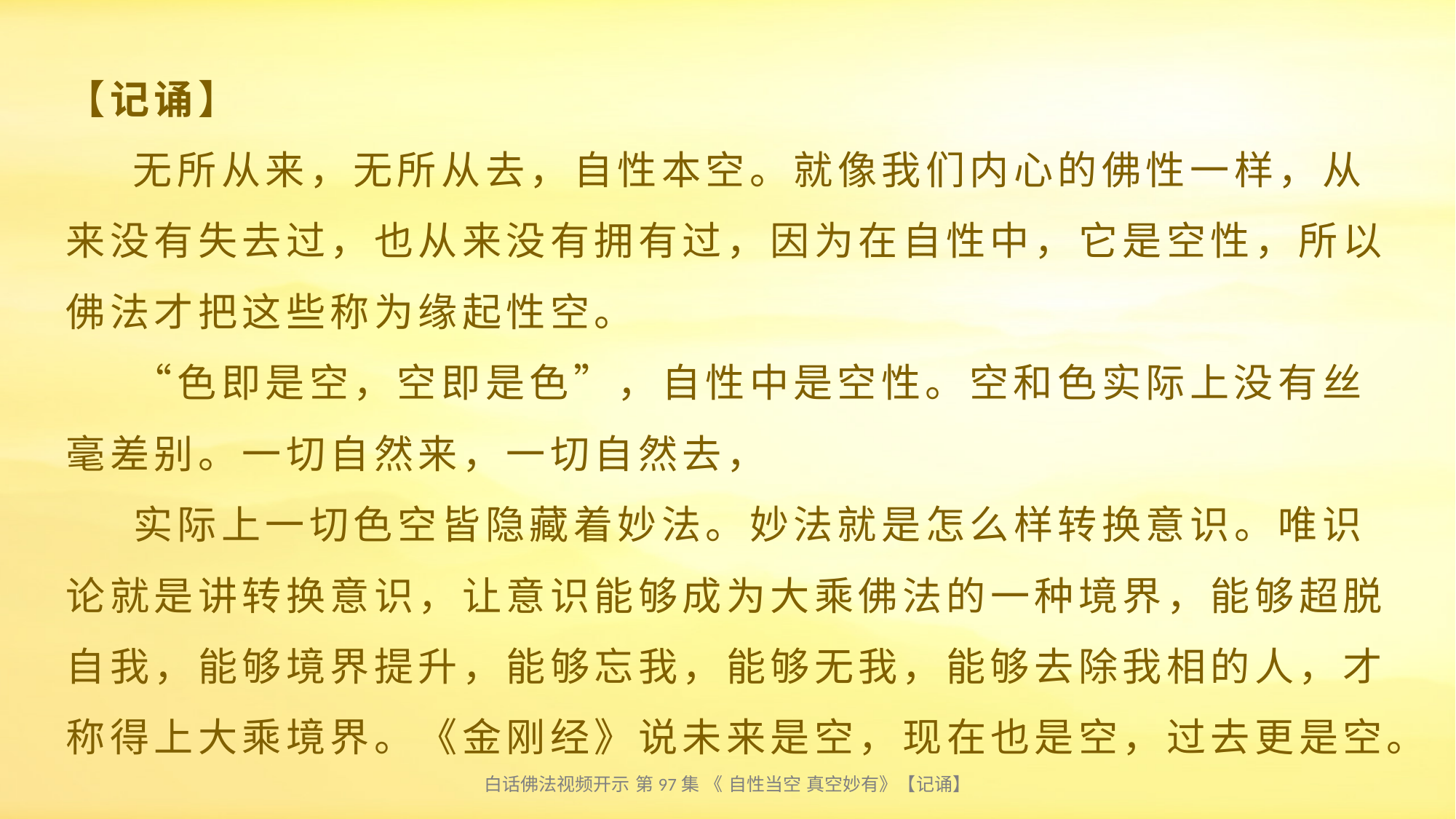

# 【记诵】 无所从来，无所从去，自性本空。就像我们内心的佛性一样，从来没有失去过，也从来没有拥有过，因为在自性中，它是空性，所以佛法才把这些称为缘起性空。 “色即是空，空即是色”，自性中是空性。空和色实际上没有丝毫差别。一切自然来，一切自然去， 实际上一切色空皆隐藏着妙法。妙法就是怎么样转换意识。唯识论就是讲转换意识，让意识能够成为大乘佛法的一种境界，能够超脱自我，能够境界提升，能够忘我，能够无我，能够去除我相的人，才称得上大乘境界。《金刚经》说未来是空，现在也是空，过去更是空。
白话佛法视频开示 第97集 《 自性当空 真空妙有》【记诵】